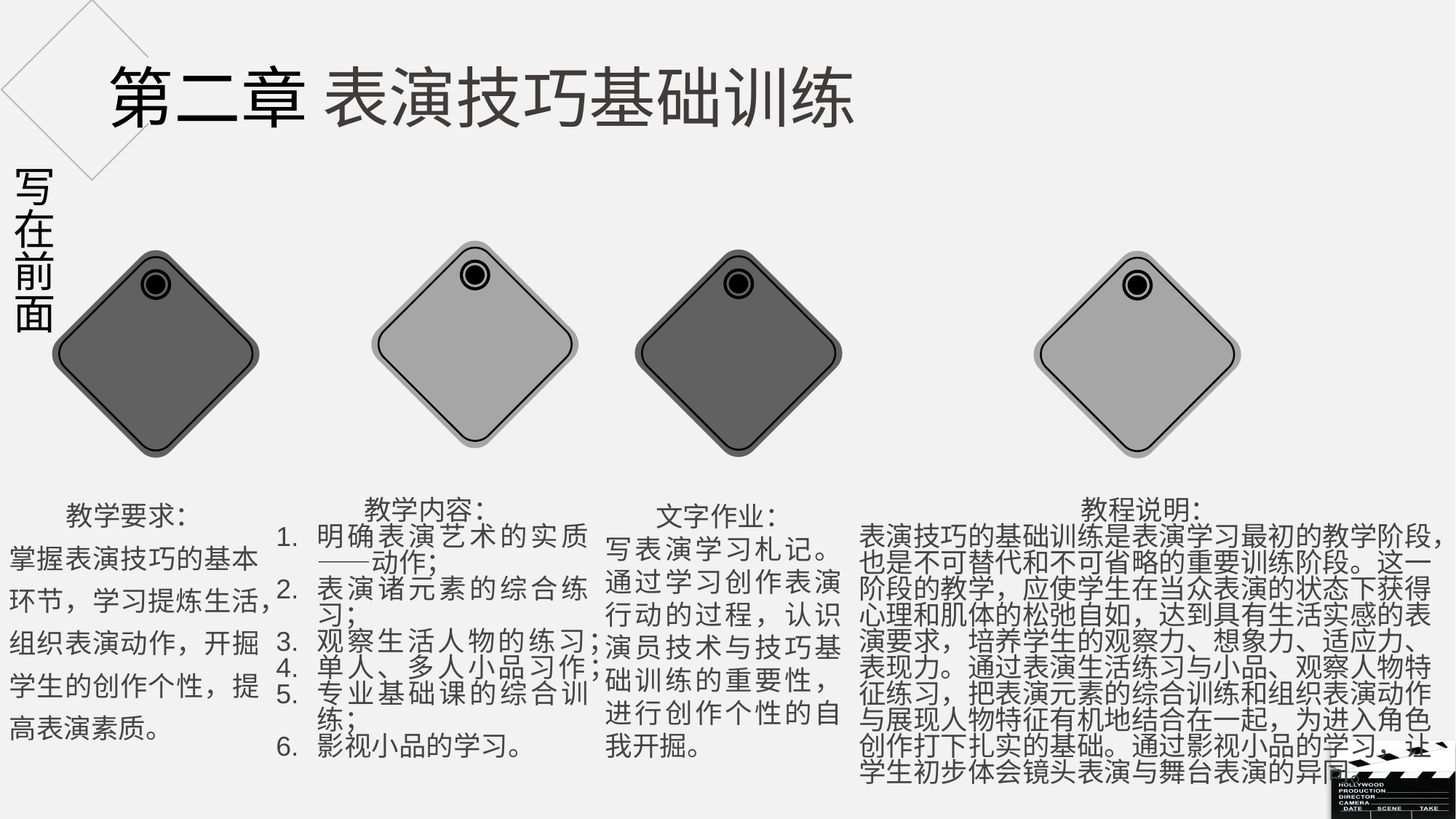

# 第二章 表演技巧基础训练
写在前面

教学要求：
掌握表演技巧的基本环节，学习提炼生活，组织表演动作，开掘学生的创作个性，提高表演素质。
教学内容：
明确表演艺术的实质——动作；
表演诸元素的综合练习；
观察生活人物的练习；
单人、多人小品习作；
专业基础课的综合训练；
影视小品的学习。
文字作业：
写表演学习札记。通过学习创作表演行动的过程，认识演员技术与技巧基础训练的重要性，进行创作个性的自我开掘。
教程说明：
表演技巧的基础训练是表演学习最初的教学阶段，也是不可替代和不可省略的重要训练阶段。这一阶段的教学，应使学生在当众表演的状态下获得心理和肌体的松弛自如，达到具有生活实感的表演要求，培养学生的观察力、想象力、适应力、表现力。通过表演生活练习与小品、观察人物特征练习，把表演元素的综合训练和组织表演动作与展现人物特征有机地结合在一起，为进入角色创作打下扎实的基础。通过影视小品的学习，让学生初步体会镜头表演与舞台表演的异同。